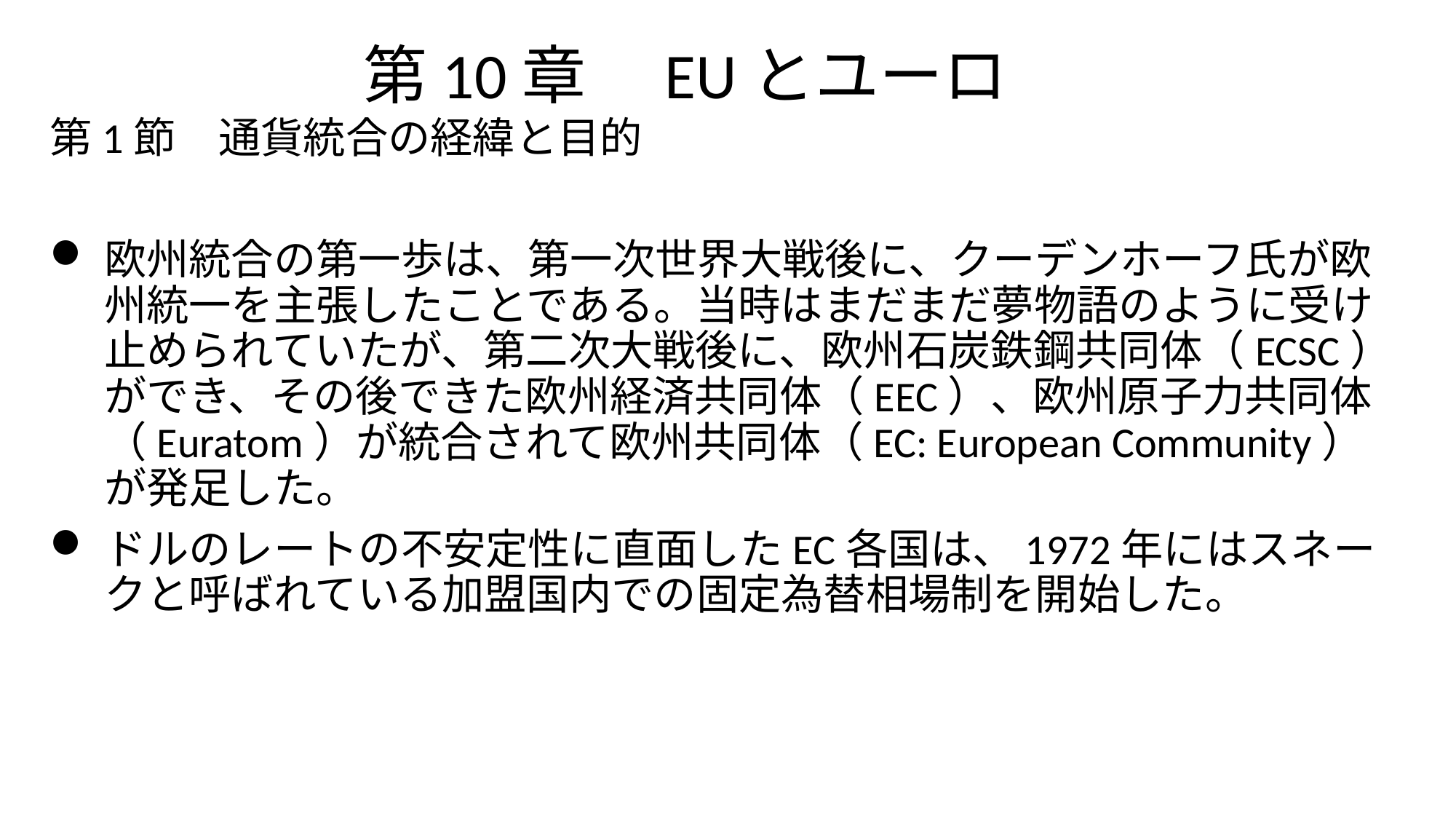

# 第10章　EUとユーロ
第1節　通貨統合の経緯と目的

欧州統合の第一歩は、第一次世界大戦後に、クーデンホーフ氏が欧州統一を主張したことである。当時はまだまだ夢物語のように受け止められていたが、第二次大戦後に、欧州石炭鉄鋼共同体（ECSC）ができ、その後できた欧州経済共同体（EEC）、欧州原子力共同体（Euratom）が統合されて欧州共同体（EC: European Community）が発足した。
ドルのレートの不安定性に直面したEC各国は、1972年にはスネークと呼ばれている加盟国内での固定為替相場制を開始した。